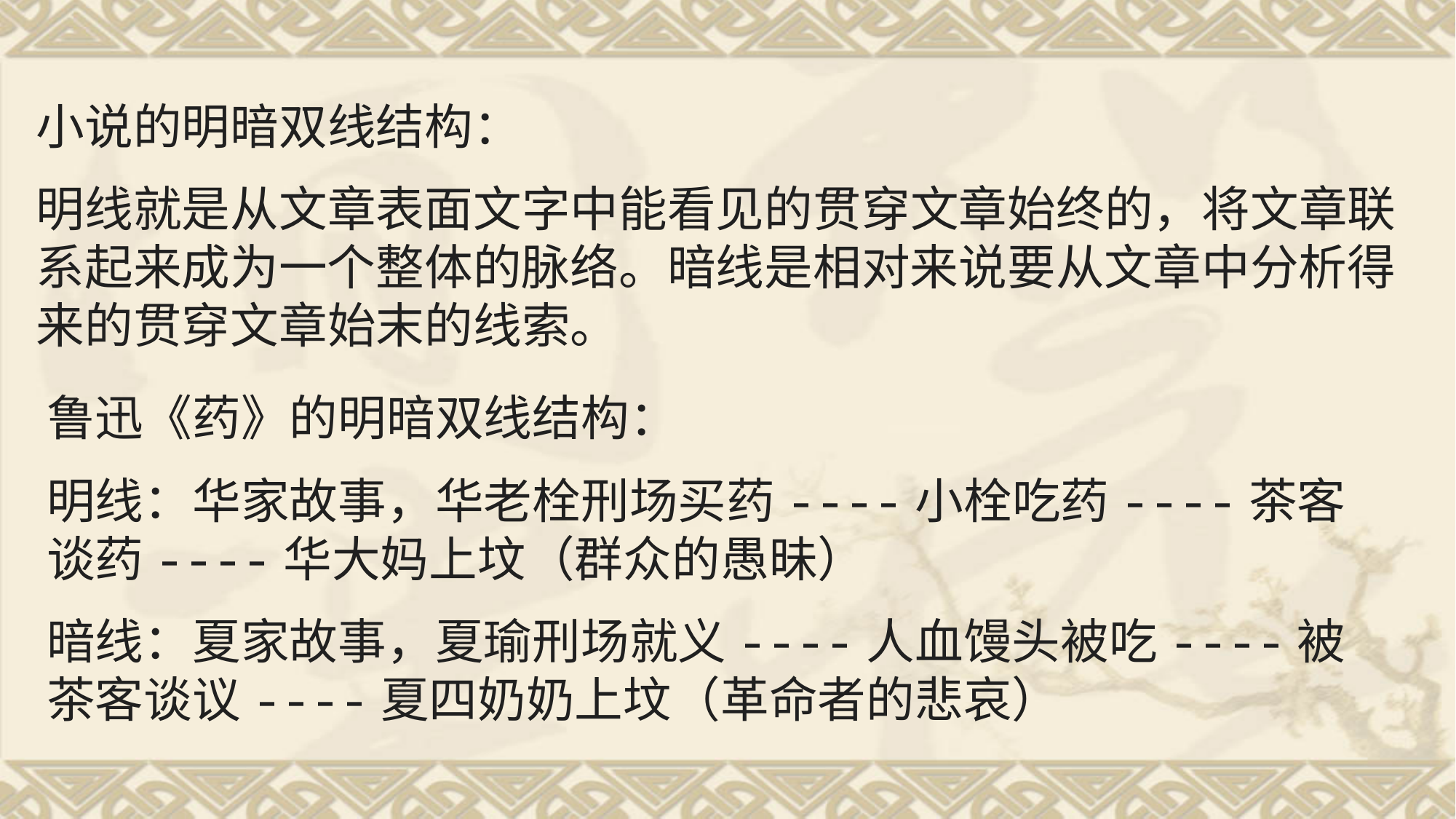

小说的明暗双线结构：
明线就是从文章表面文字中能看见的贯穿文章始终的，将文章联系起来成为一个整体的脉络。暗线是相对来说要从文章中分析得来的贯穿文章始末的线索。
鲁迅《药》的明暗双线结构：
明线：华家故事，华老栓刑场买药----小栓吃药----茶客谈药----华大妈上坟（群众的愚昧）
暗线：夏家故事，夏瑜刑场就义----人血馒头被吃----被茶客谈议----夏四奶奶上坟（革命者的悲哀）